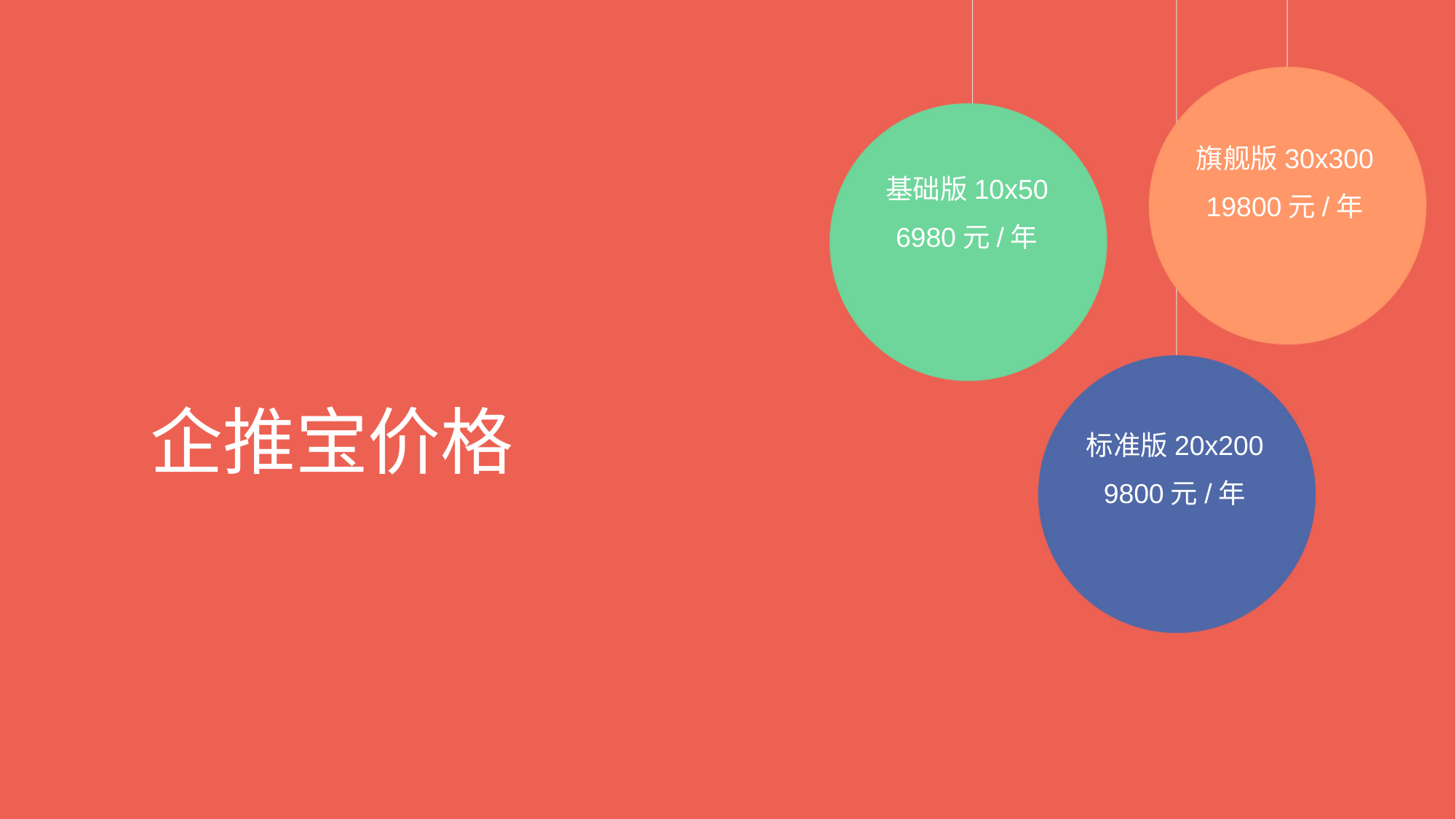

旗舰版30x300
19800元/年

基础版10x50
6980元/年

# 企推宝价格
标准版20x200
9800元/年